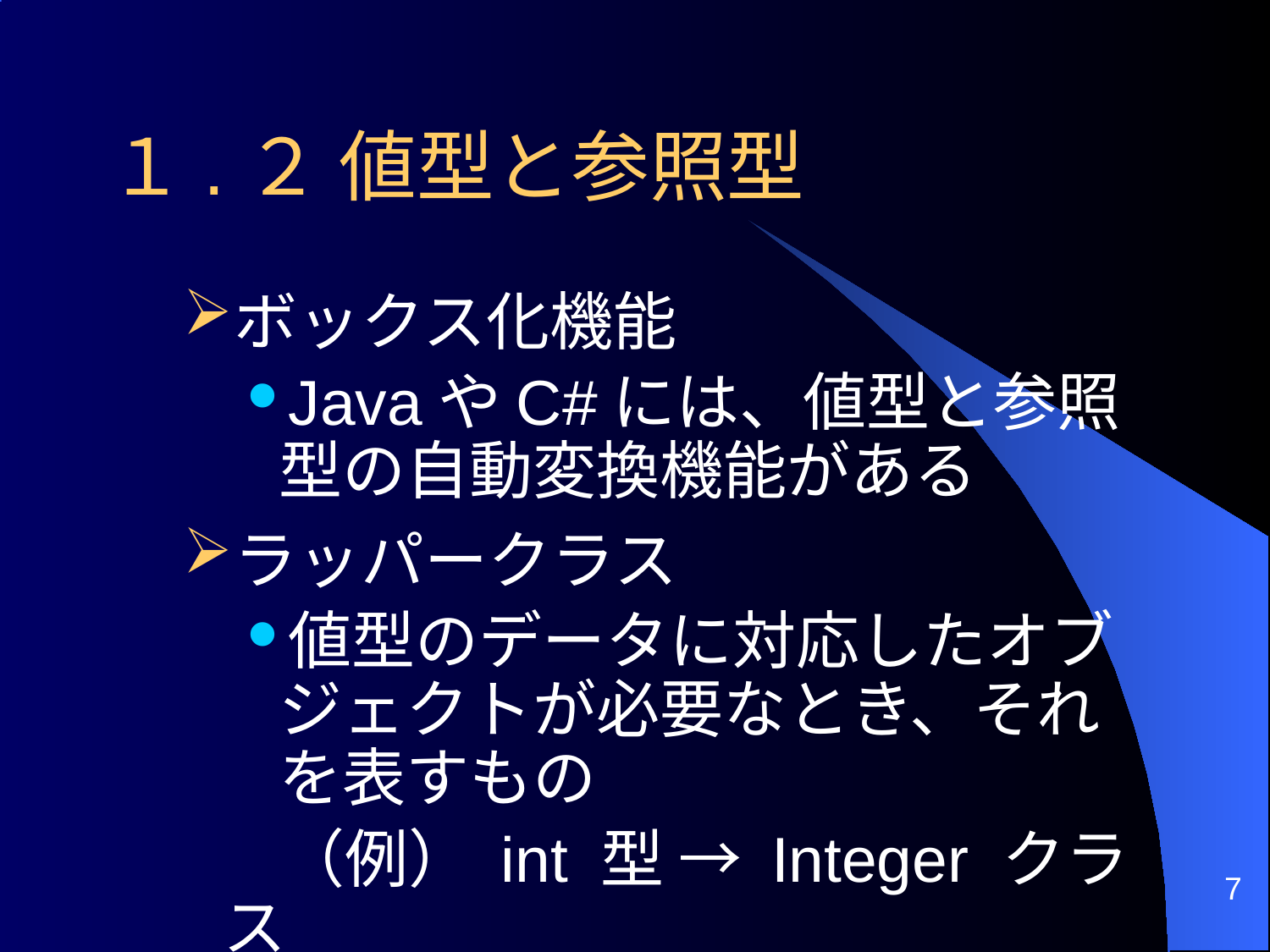

# １.２ 値型と参照型
ボックス化機能
JavaやC#には、値型と参照型の自動変換機能がある
ラッパークラス
値型のデータに対応したオブジェクトが必要なとき、それを表すもの
	   （例） int 型 → Integer クラス
7